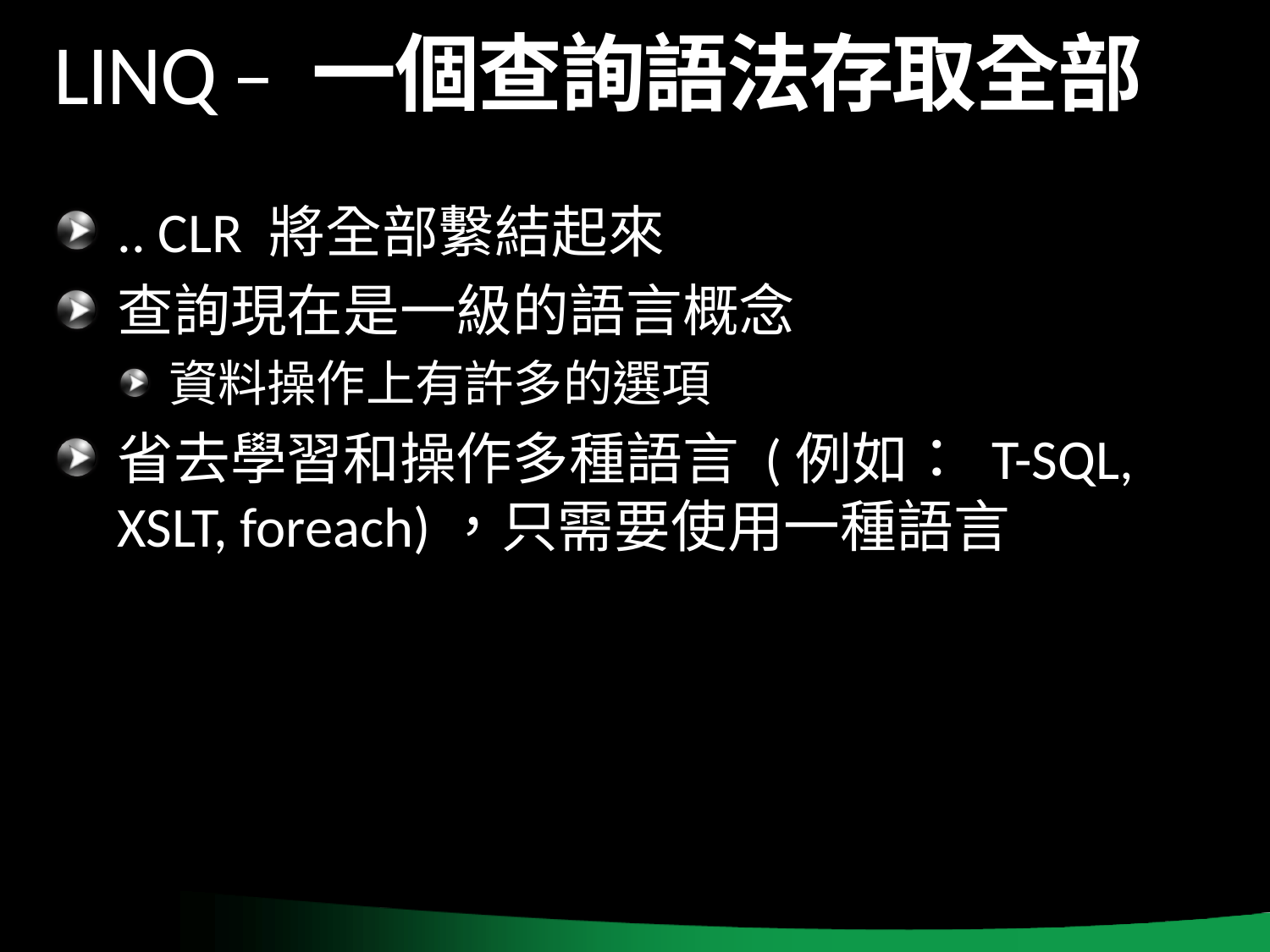

# LINQ – 一個查詢語法存取全部
.. CLR 將全部繫結起來
查詢現在是一級的語言概念
資料操作上有許多的選項
省去學習和操作多種語言 (例如： T-SQL, XSLT, foreach)，只需要使用一種語言